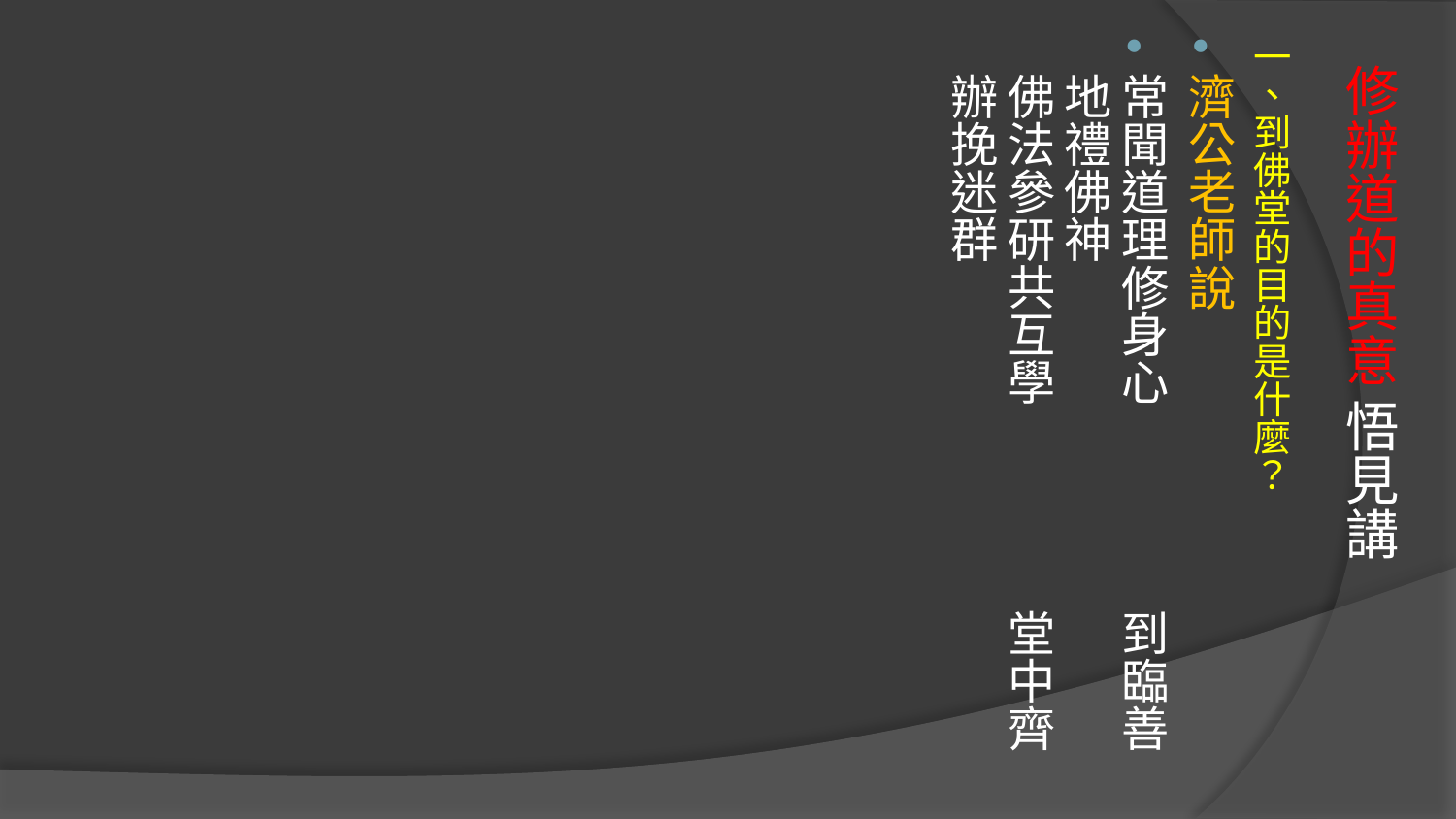

一、到佛堂的目的是什麼？
濟公老師說
常聞道理修身心                   到臨善地禮佛神
佛法參研共互學                   堂中齊辦挽迷群

# 修辦道的真意 悟見講